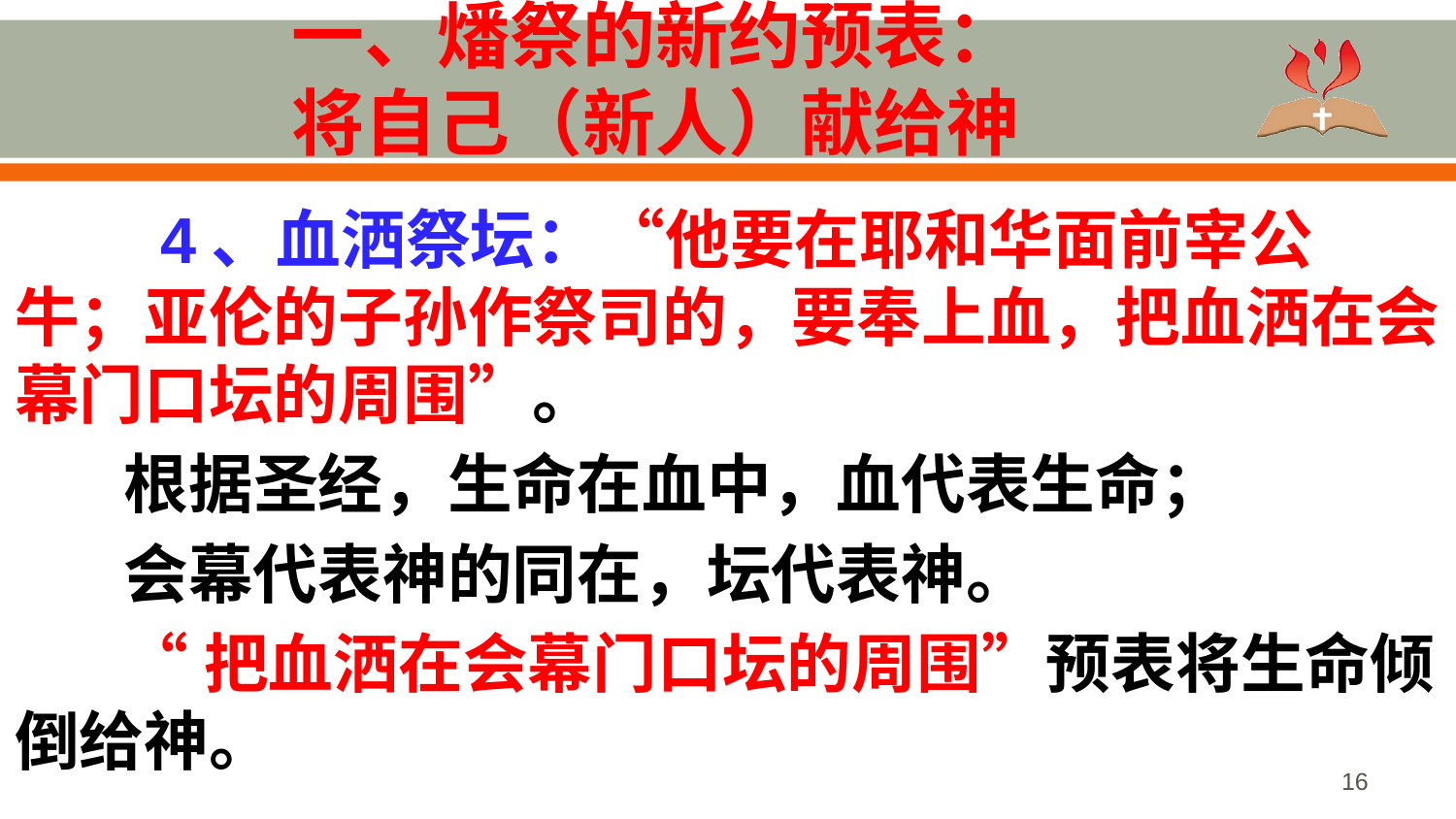

# 一、燔祭的新约预表： 将自己（新人）献给神
	4、血洒祭坛：“他要在耶和华面前宰公牛；亚伦的子孙作祭司的，要奉上血，把血洒在会幕门口坛的周围”。
根据圣经，生命在血中，血代表生命；
会幕代表神的同在，坛代表神。
“把血洒在会幕门口坛的周围”预表将生命倾倒给神。

16